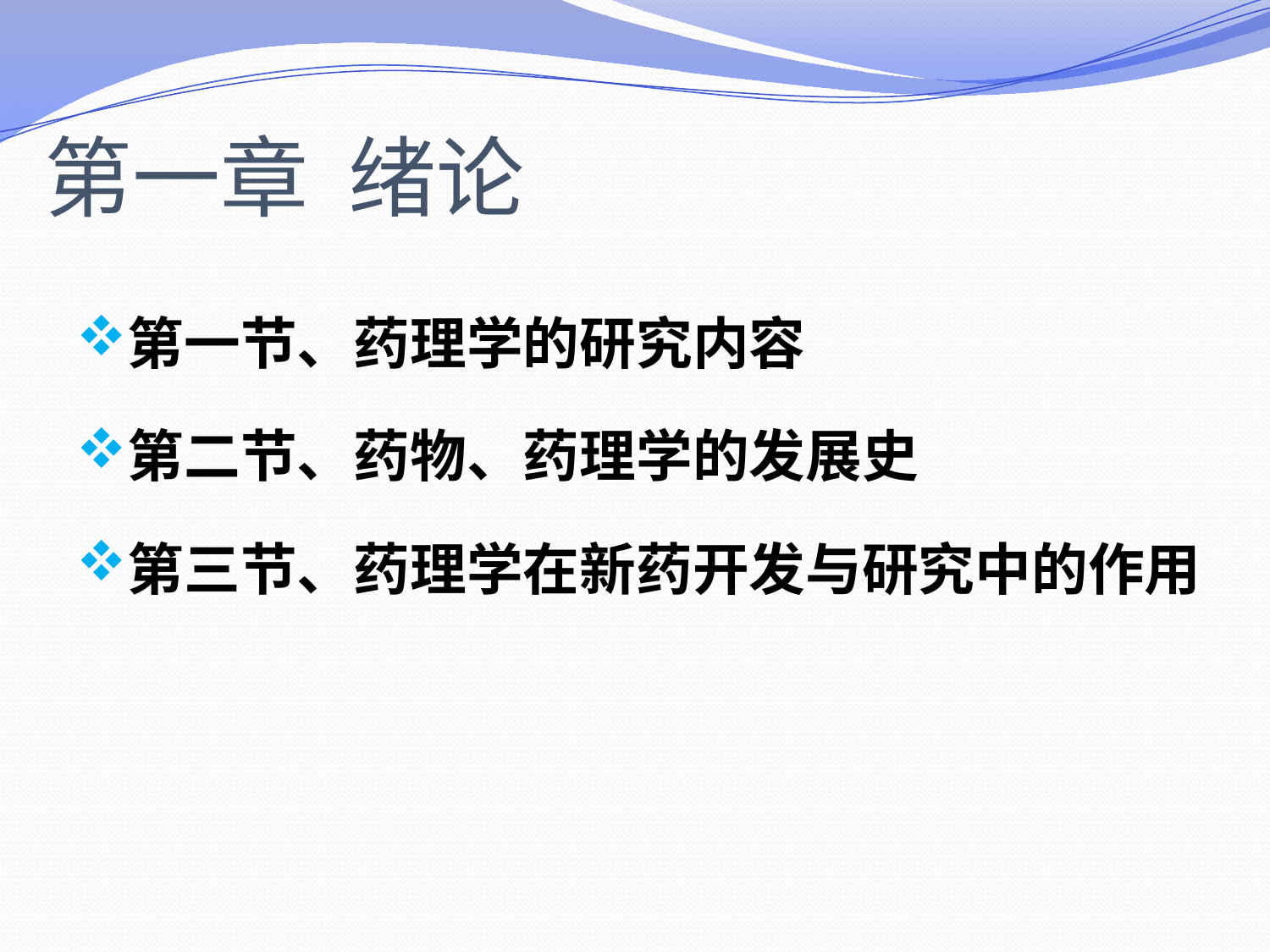

第一章  绪论
第一节、药理学的研究内容
第二节、药物、药理学的发展史
第三节、药理学在新药开发与研究中的作用